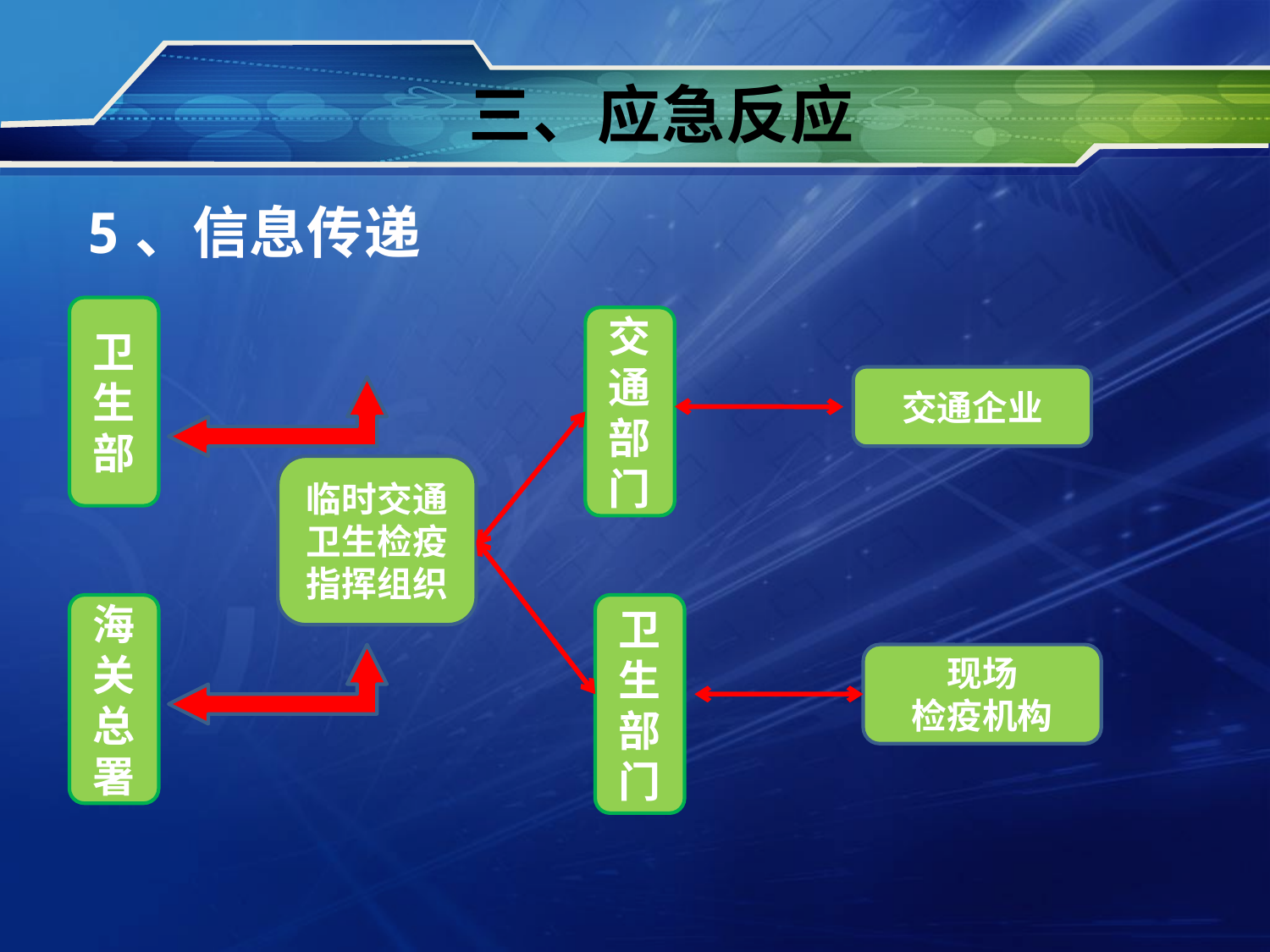

# 三、应急反应
5、信息传递

卫生部
交通部门
交通企业

临时交通
卫生检疫
指挥组织
海关总署
卫生部门

现场
检疫机构